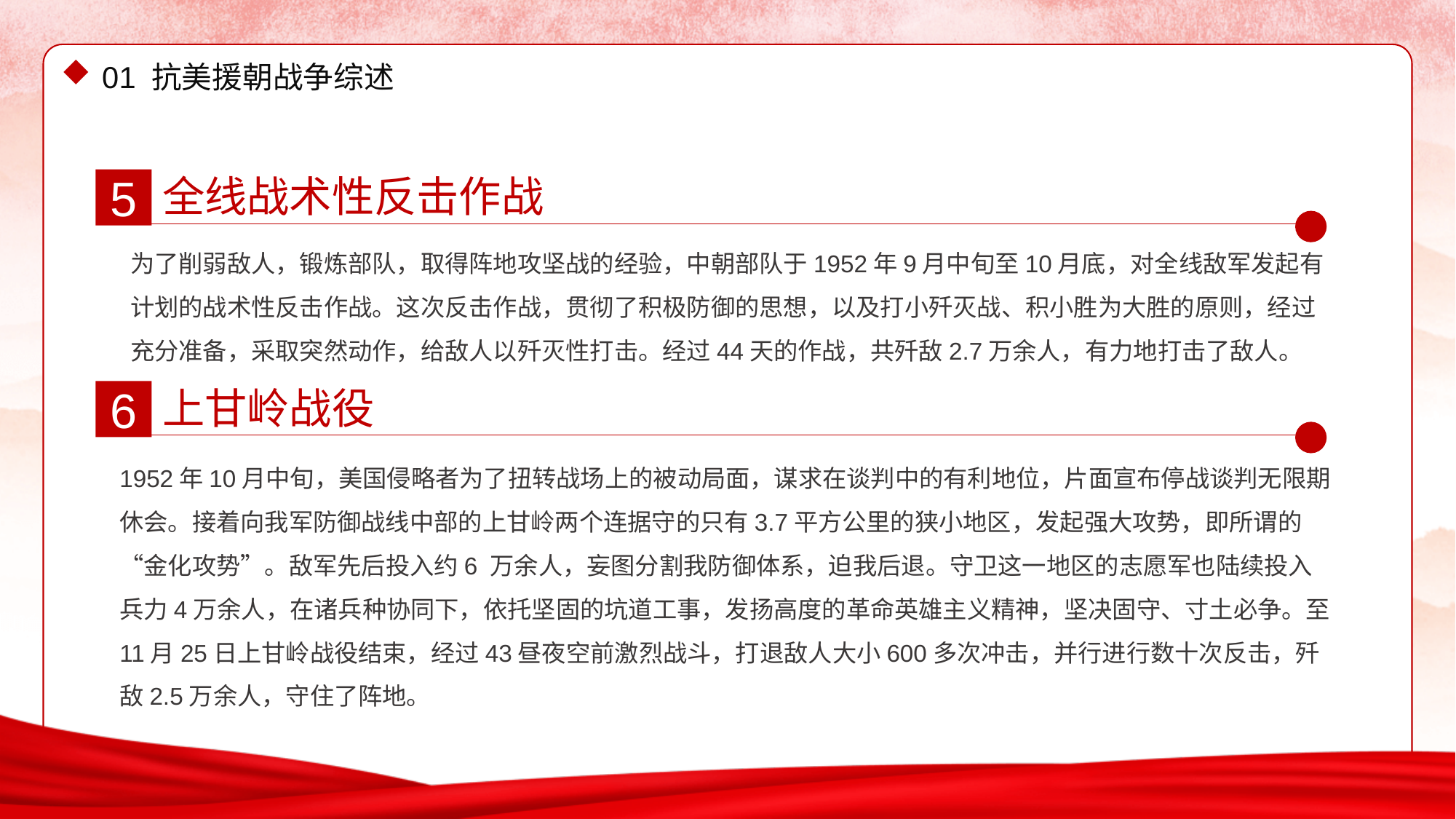

全线战术性反击作战
5

为了削弱敌人，锻炼部队，取得阵地攻坚战的经验，中朝部队于1952年9月中旬至10月底，对全线敌军发起有计划的战术性反击作战。这次反击作战，贯彻了积极防御的思想，以及打小歼灭战、积小胜为大胜的原则，经过充分准备，采取突然动作，给敌人以歼灭性打击。经过44天的作战，共歼敌2.7万余人，有力地打击了敌人。
上甘岭战役
6

1952年10月中旬，美国侵略者为了扭转战场上的被动局面，谋求在谈判中的有利地位，片面宣布停战谈判无限期休会。接着向我军防御战线中部的上甘岭两个连据守的只有3.7平方公里的狭小地区，发起强大攻势，即所谓的“金化攻势”。敌军先后投入约6 万余人，妄图分割我防御体系，迫我后退。守卫这一地区的志愿军也陆续投入兵力4万余人，在诸兵种协同下，依托坚固的坑道工事，发扬高度的革命英雄主义精神，坚决固守、寸土必争。至11月25日上甘岭战役结束，经过43昼夜空前激烈战斗，打退敌人大小600多次冲击，并行进行数十次反击，歼敌2.5万余人，守住了阵地。